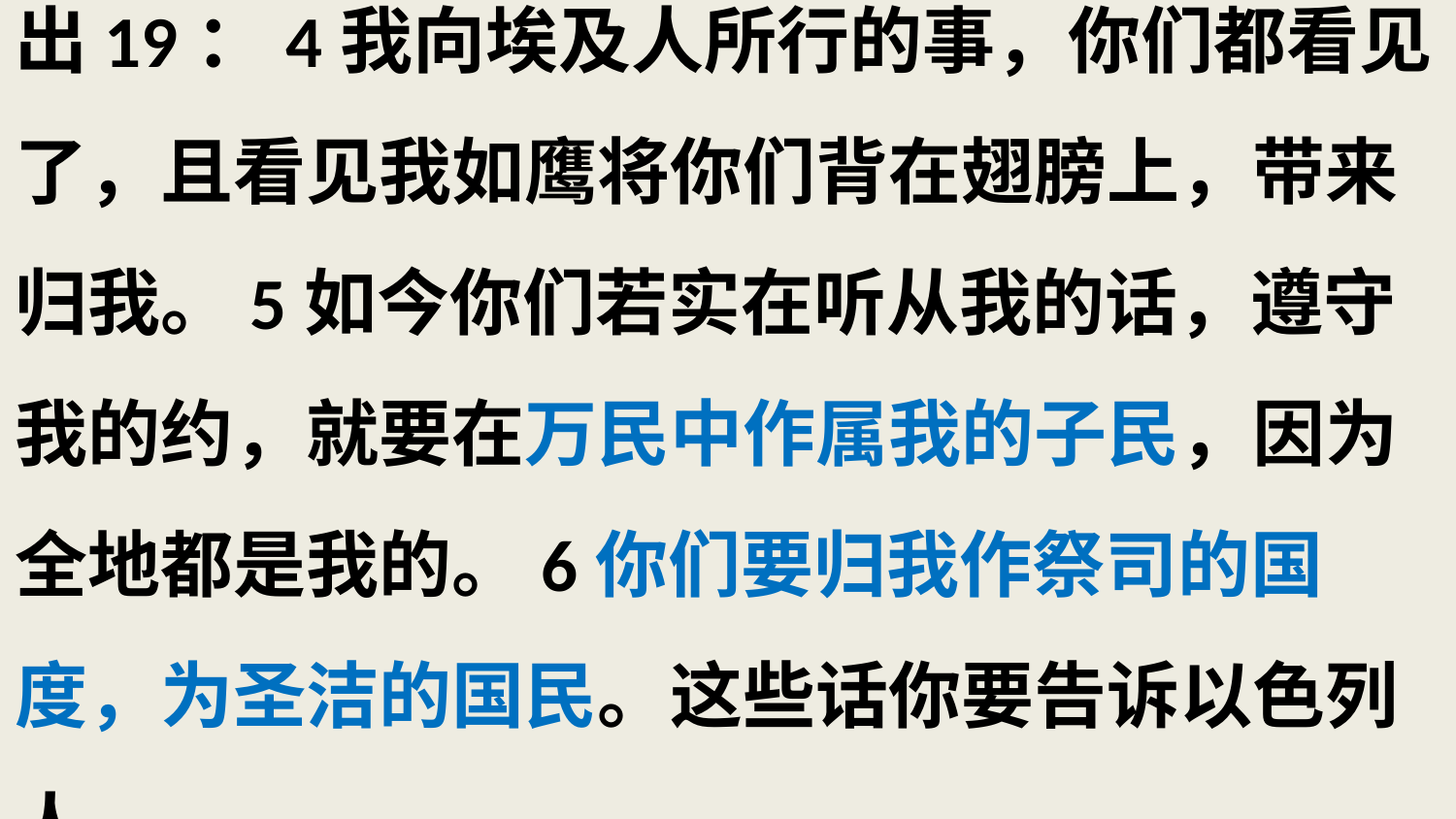

# 出19：4我向埃及人所行的事，你们都看见了，且看见我如鹰将你们背在翅膀上，带来归我。5如今你们若实在听从我的话，遵守我的约，就要在万民中作属我的子民，因为全地都是我的。6你们要归我作祭司的国度，为圣洁的国民。这些话你要告诉以色列人。